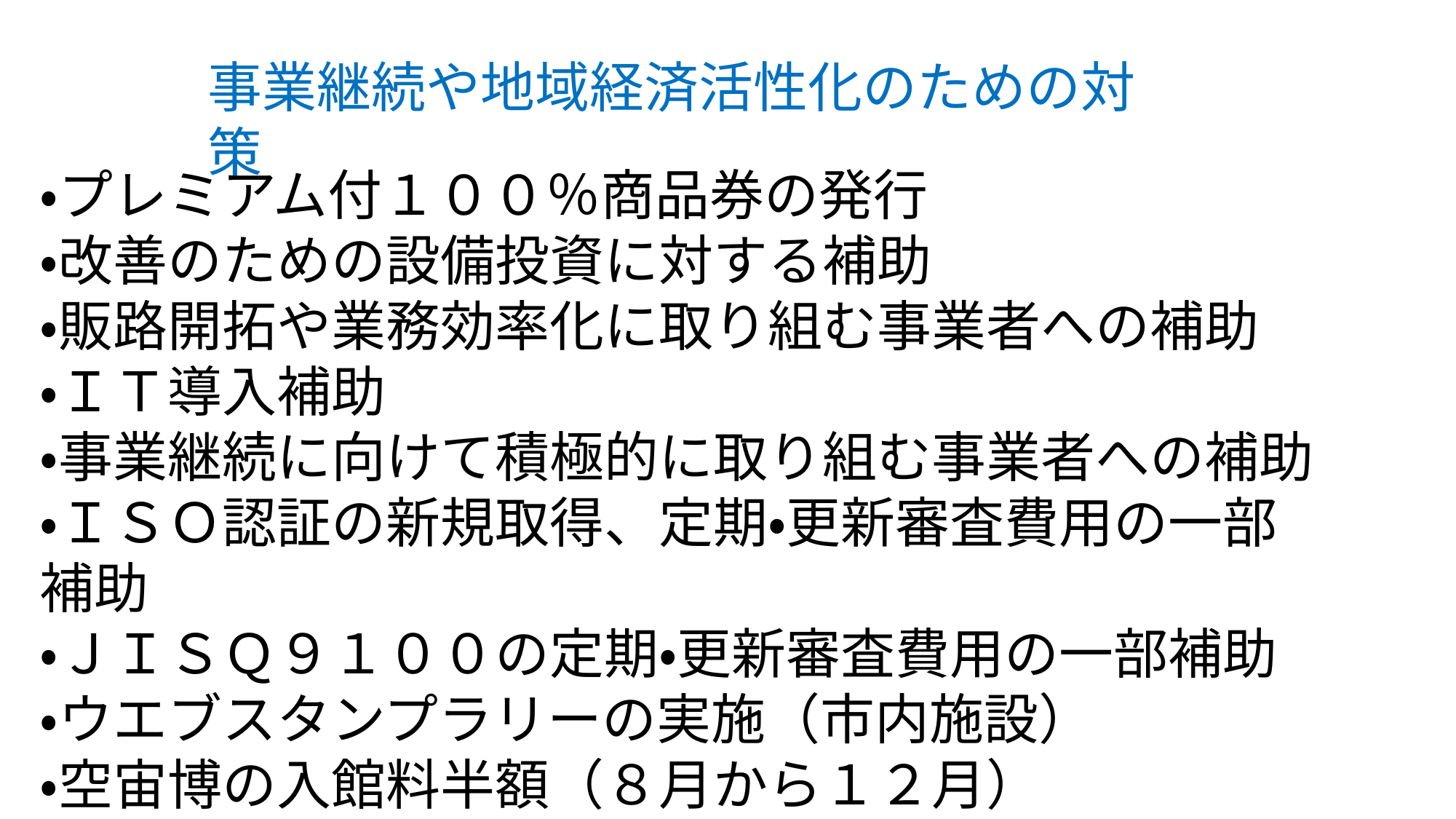

事業継続や地域経済活性化のための対策
・プレミアム付１００％商品券の発行
・改善のための設備投資に対する補助
・販路開拓や業務効率化に取り組む事業者への補助
・ＩＴ導入補助
・事業継続に向けて積極的に取り組む事業者への補助
・ＩＳＯ認証の新規取得、定期・更新審査費用の一部補助
・ＪＩＳＱ９１００の定期・更新審査費用の一部補助
・ウエブスタンプラリーの実施（市内施設）
・空宙博の入館料半額（８月から１２月）